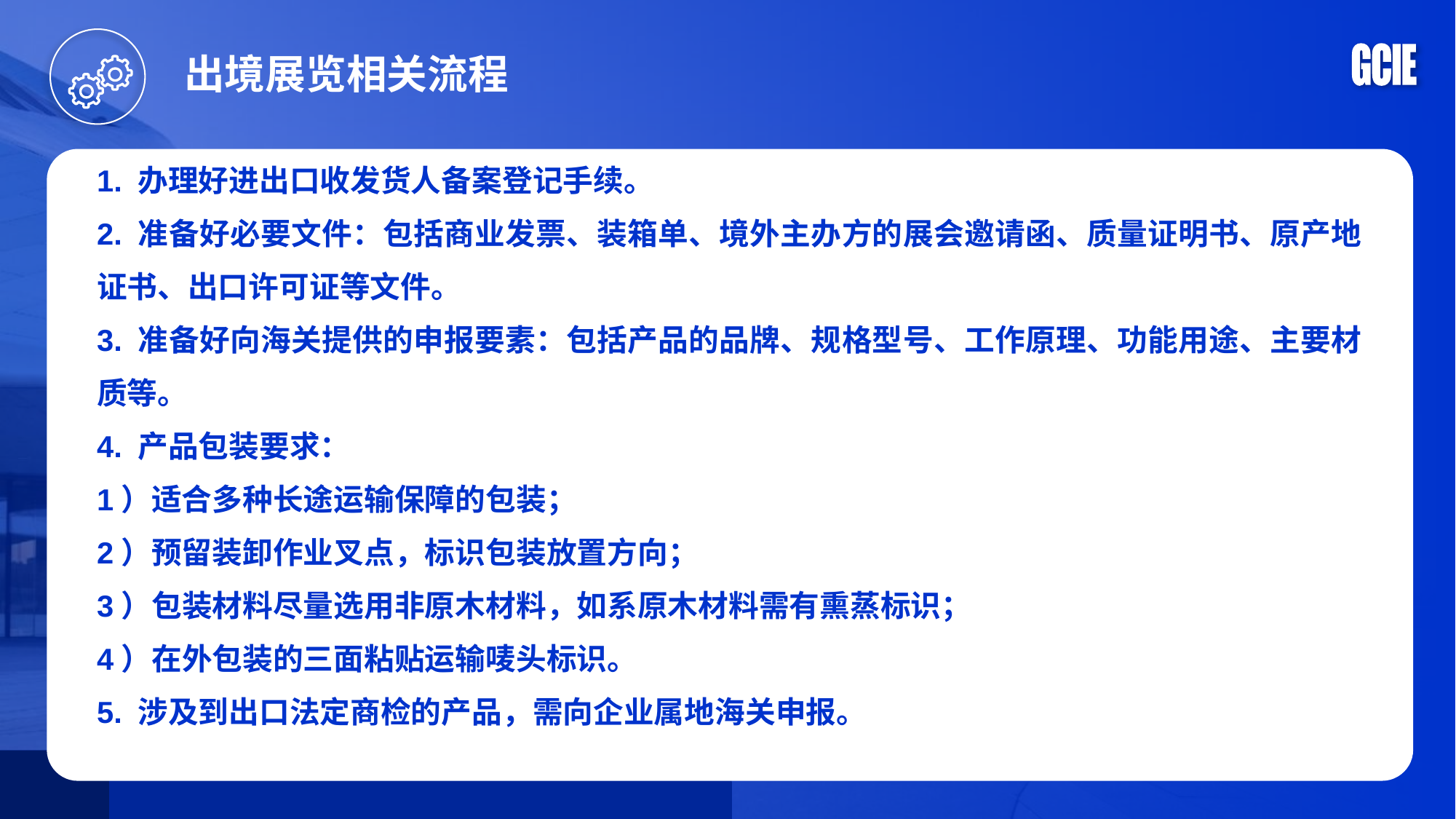

出境展览相关流程

1. 办理好进出口收发货人备案登记手续。
2. 准备好必要文件：包括商业发票、装箱单、境外主办方的展会邀请函、质量证明书、原产地证书、出口许可证等文件。
3. 准备好向海关提供的申报要素：包括产品的品牌、规格型号、工作原理、功能用途、主要材质等。
4. 产品包装要求：
1）适合多种长途运输保障的包装；
2）预留装卸作业叉点，标识包装放置方向；
3）包装材料尽量选用非原木材料，如系原木材料需有熏蒸标识；
4）在外包装的三面粘贴运输唛头标识。
5. 涉及到出口法定商检的产品，需向企业属地海关申报。